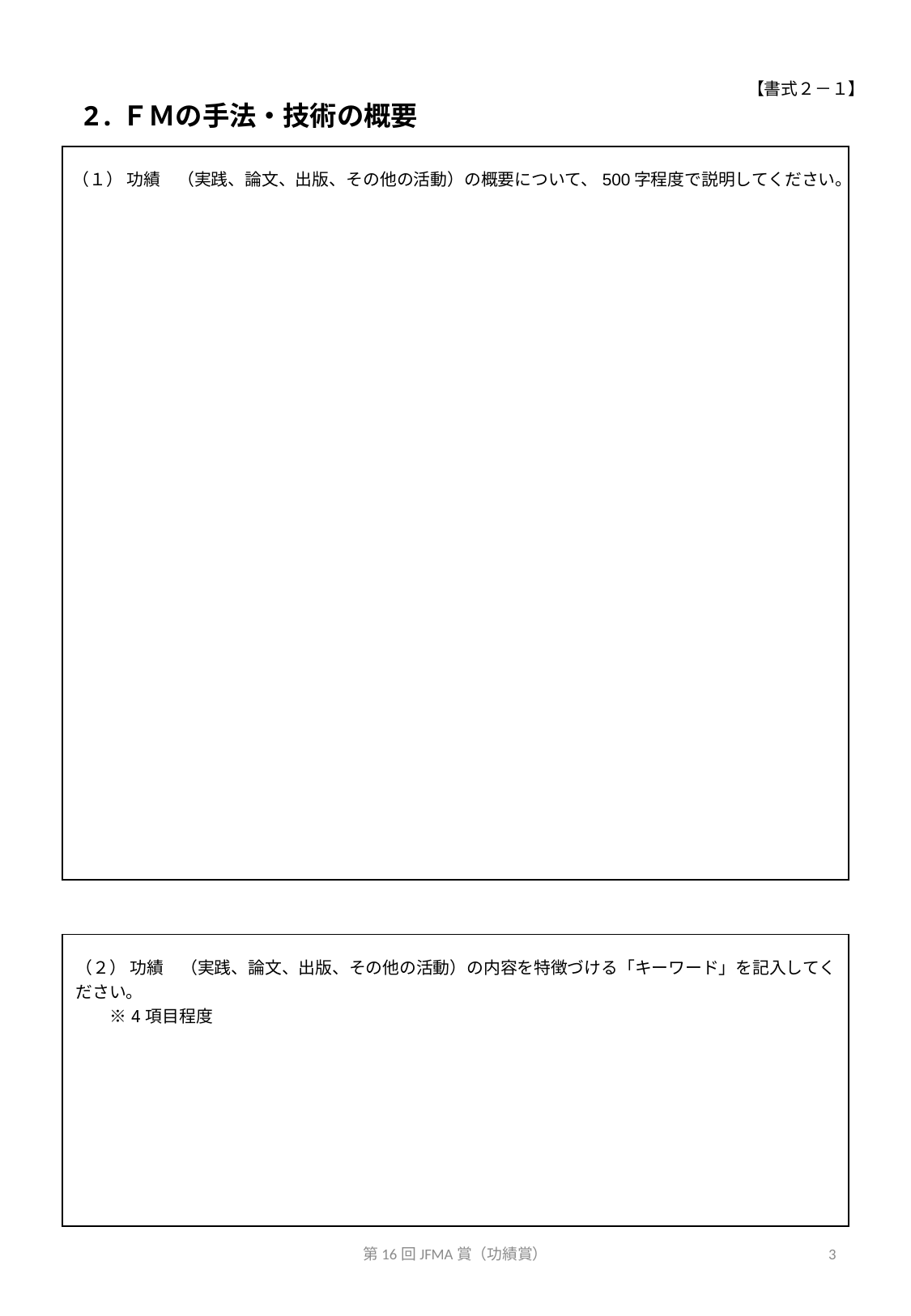

【書式２－１】
2.ＦＭの手法・技術の概要

| （１） 功績　（実践、論文、出版、その他の活動）の概要について、500字程度で説明してください。 |
| --- |
| （２） 功績　（実践、論文、出版、その他の活動）の内容を特徴づける「キーワード」を記入してください。　 　　※4項目程度 |
| --- |
第16回JFMA賞（功績賞）
3